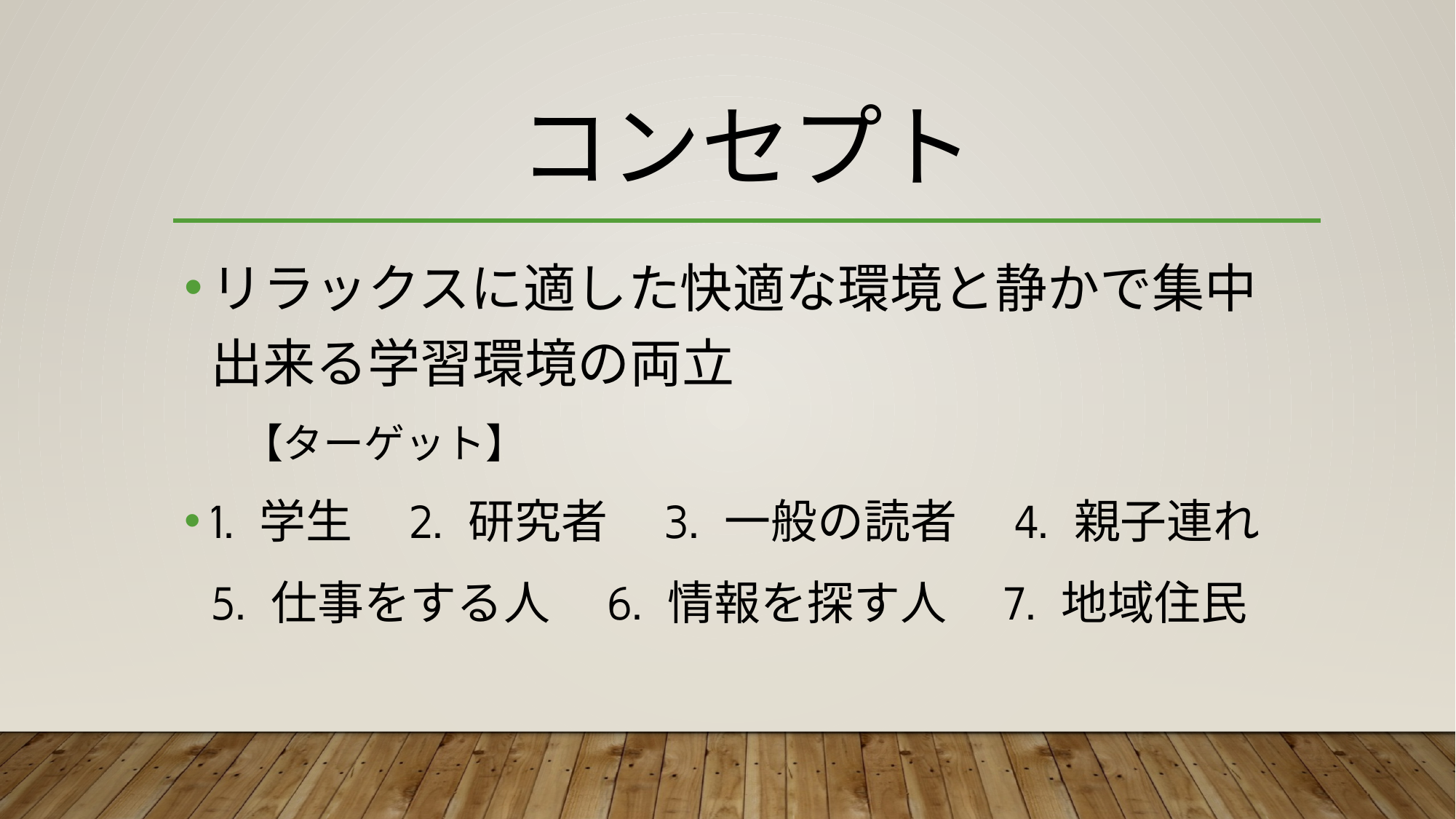

# コンセプト
リラックスに適した快適な環境と静かで集中出来る学習環境の両立
　　【ターゲット】
1. 学生　2. 研究者　3. 一般の読者　4. 親子連れ
  5. 仕事をする人　6. 情報を探す人　7. 地域住民